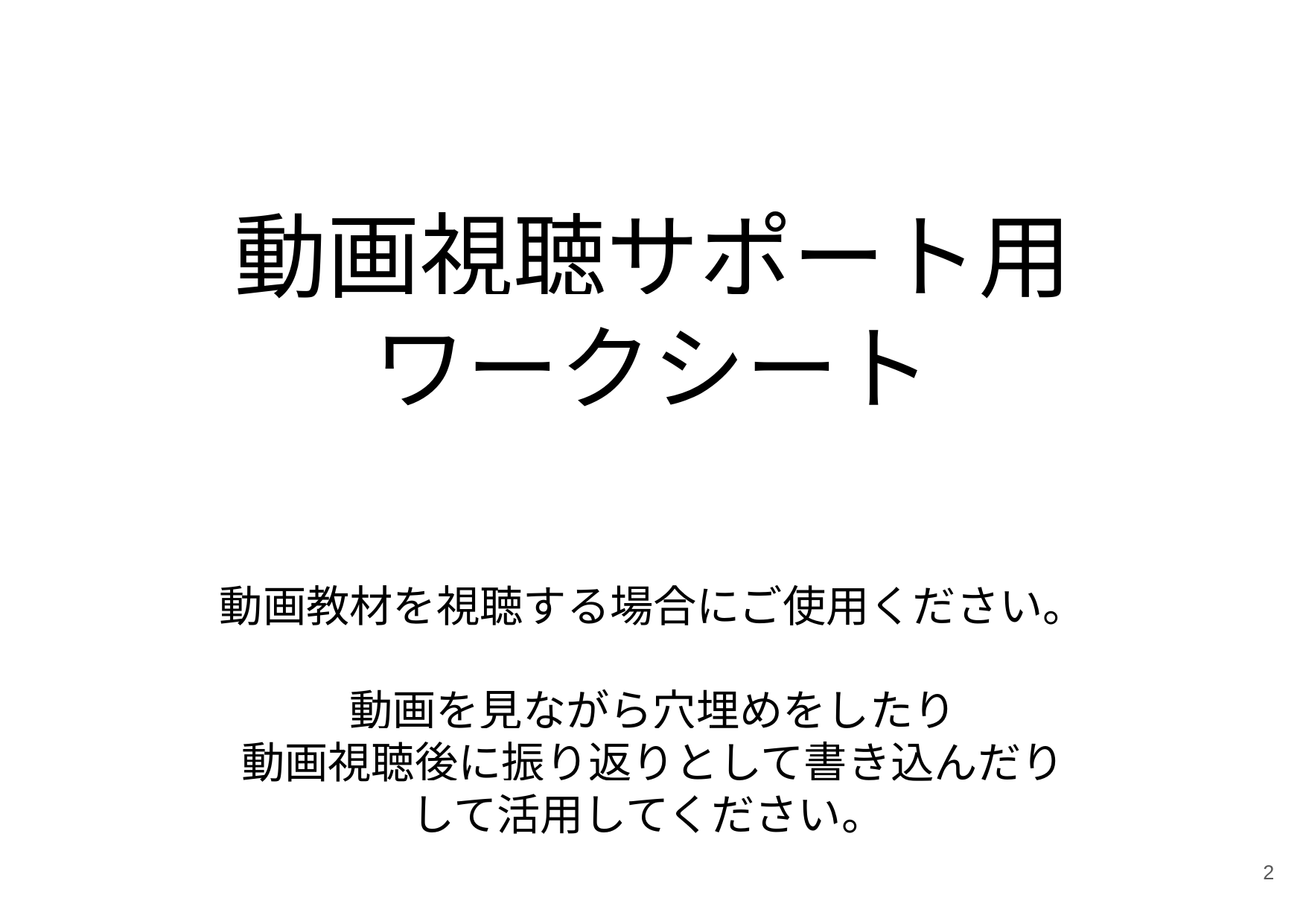

動画視聴サポート用
ワークシート
動画教材を視聴する場合にご使用ください。

動画を見ながら穴埋めをしたり
動画視聴後に振り返りとして書き込んだり
して活用してください。
2